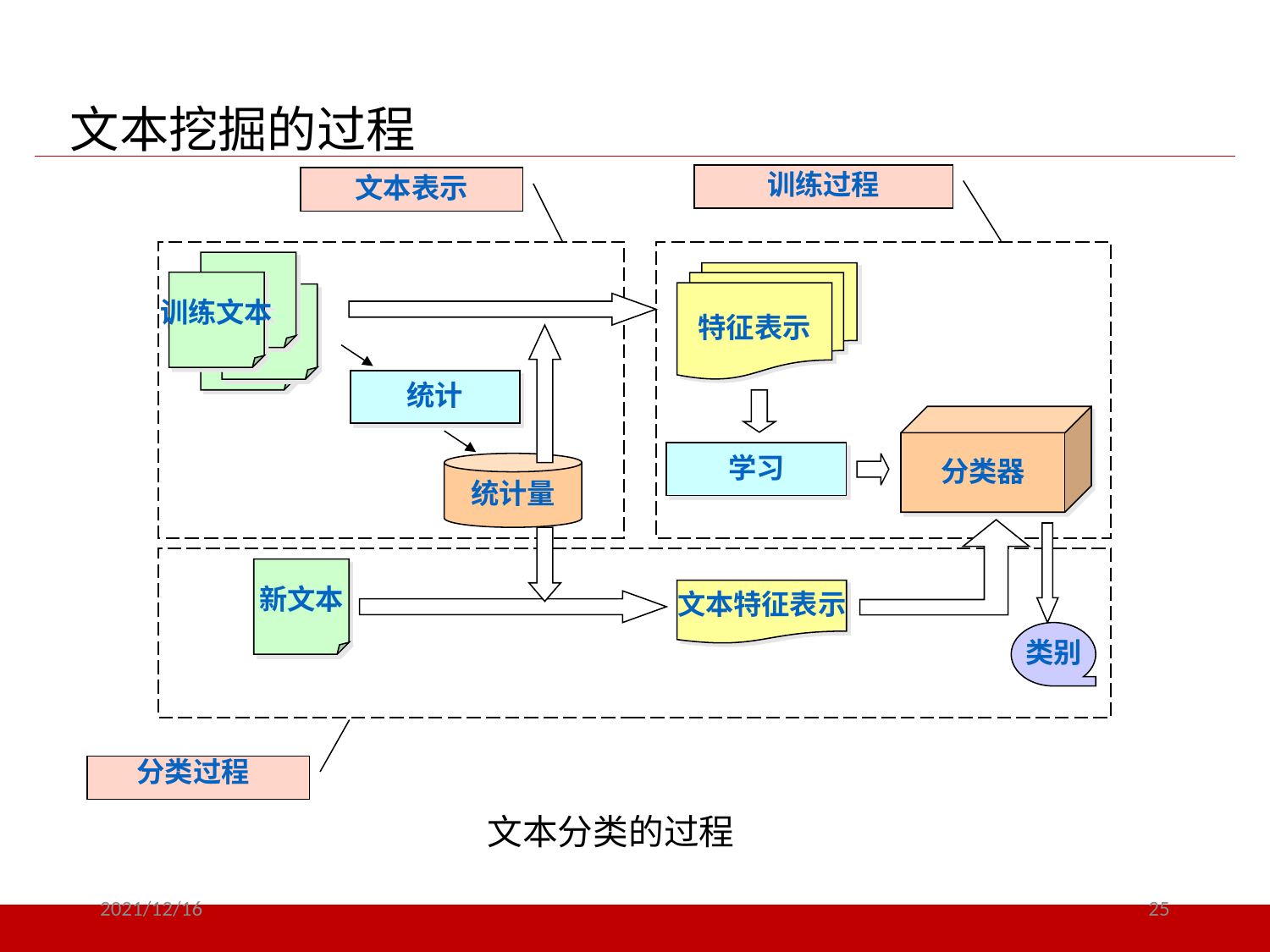

文本挖掘的过程

训练过程
文本表示

训练文本

统计

统计量
特征表示

分类器
学习

新文本
文本特征表示

类别

分类过程

文本分类的过程
2021/12/16
25